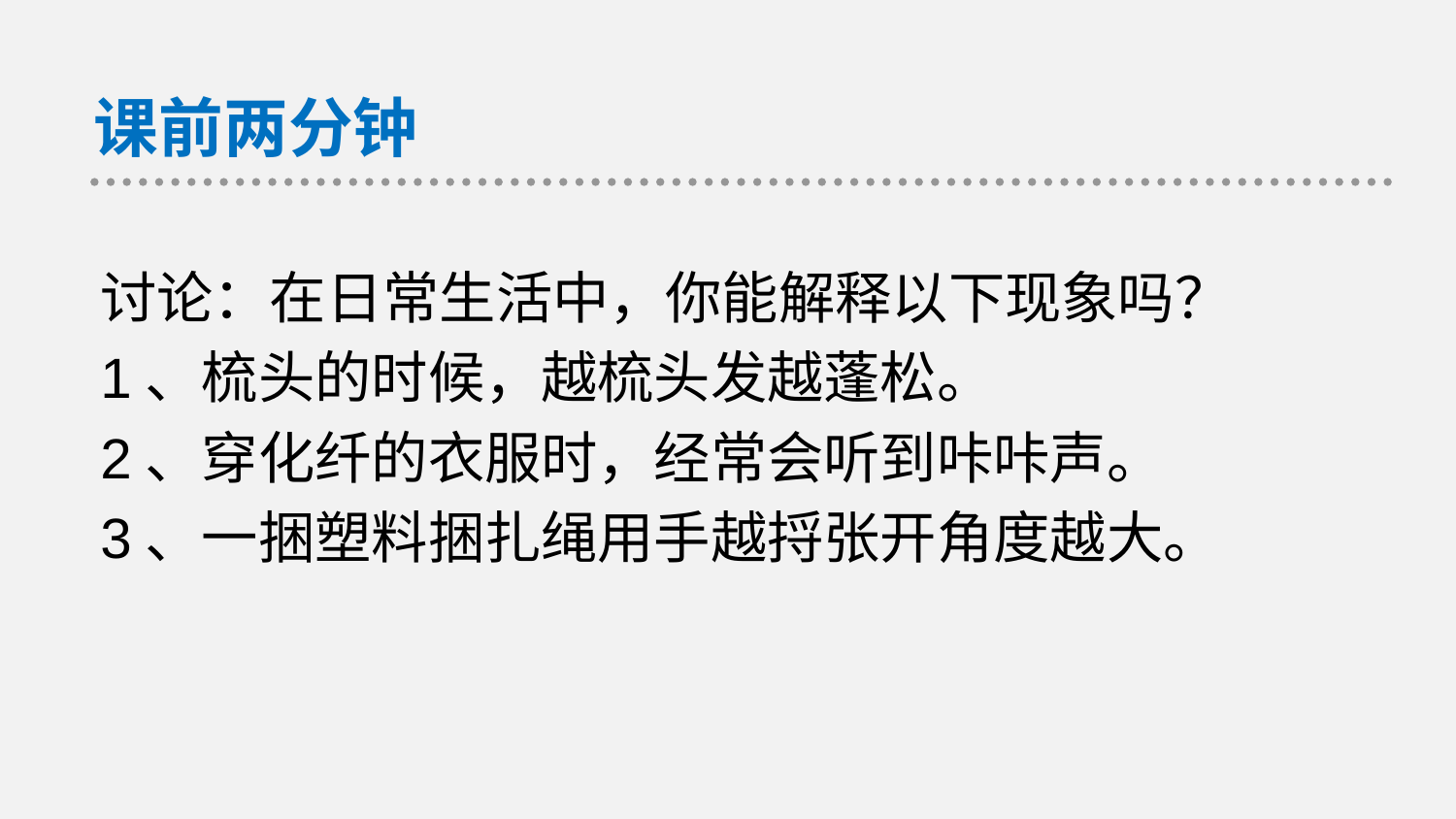

课前两分钟
讨论：在日常生活中，你能解释以下现象吗？
1、梳头的时候，越梳头发越蓬松。
2、穿化纤的衣服时，经常会听到咔咔声。
3、一捆塑料捆扎绳用手越捋张开角度越大。